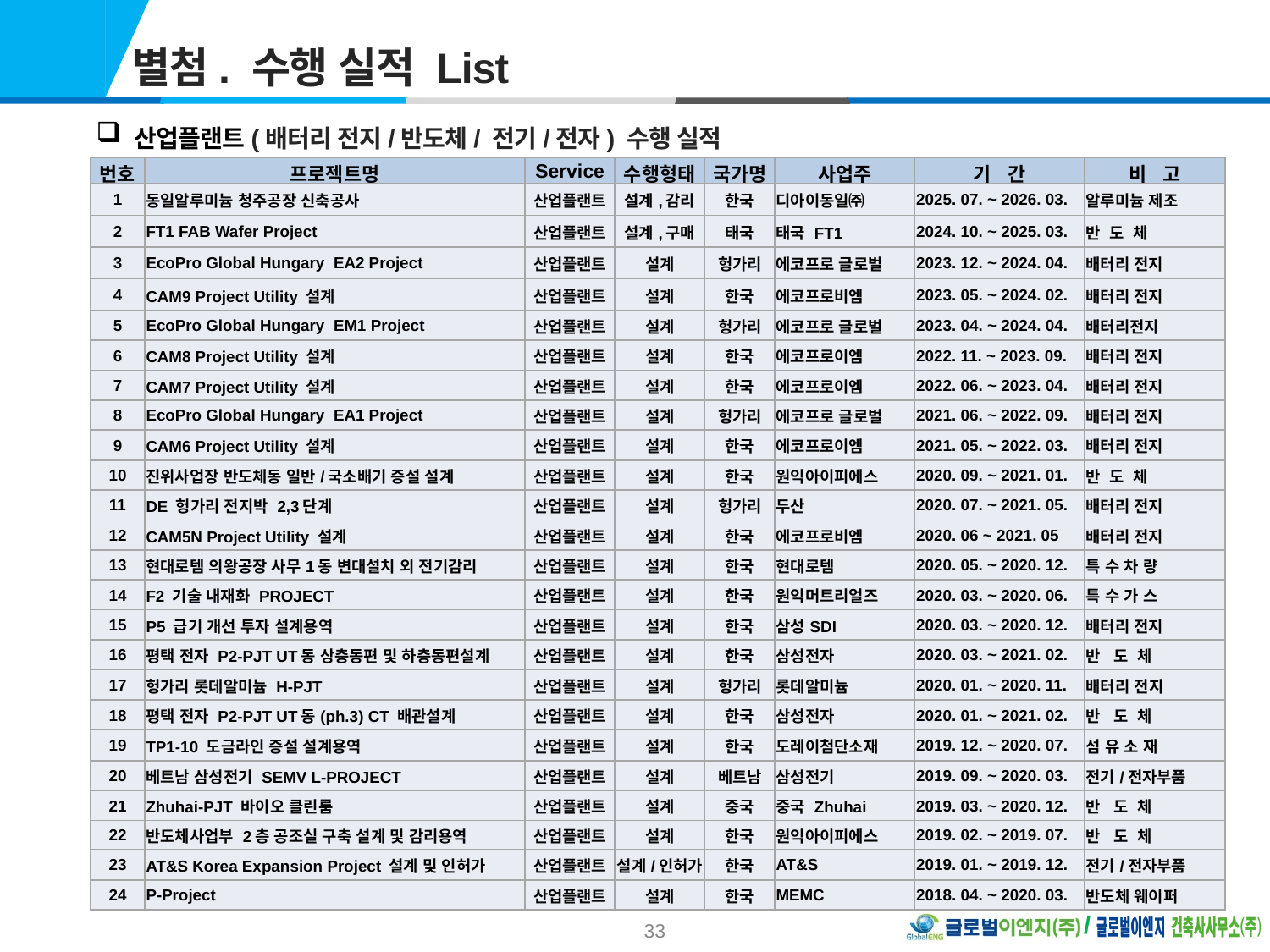

별첨. 수행 실적 List
 산업플랜트(배터리 전지/반도체/ 전기/전자) 수행 실적
| 번호 | 프로젝트명 | Service | 수행형태 | 국가명 | 사업주 | 기 간 | 비 고 |
| --- | --- | --- | --- | --- | --- | --- | --- |
| 1 | 동일알루미늄 청주공장 신축공사 | 산업플랜트 | 설계,감리 | 한국 | 디아이동일㈜ | 2025. 07. ~ 2026. 03. | 알루미늄 제조 |
| 2 | FT1 FAB Wafer Project | 산업플랜트 | 설계,구매 | 태국 | 태국 FT1 | 2024. 10. ~ 2025. 03. | 반 도 체 |
| 3 | EcoPro Global Hungary EA2 Project | 산업플랜트 | 설계 | 헝가리 | 에코프로 글로벌 | 2023. 12. ~ 2024. 04. | 배터리 전지 |
| 4 | CAM9 Project Utility 설계 | 산업플랜트 | 설계 | 한국 | 에코프로비엠 | 2023. 05. ~ 2024. 02. | 배터리 전지 |
| 5 | EcoPro Global Hungary EM1 Project | 산업플랜트 | 설계 | 헝가리 | 에코프로 글로벌 | 2023. 04. ~ 2024. 04. | 배터리전지 |
| 6 | CAM8 Project Utility 설계 | 산업플랜트 | 설계 | 한국 | 에코프로이엠 | 2022. 11. ~ 2023. 09. | 배터리 전지 |
| 7 | CAM7 Project Utility 설계 | 산업플랜트 | 설계 | 한국 | 에코프로이엠 | 2022. 06. ~ 2023. 04. | 배터리 전지 |
| 8 | EcoPro Global Hungary EA1 Project | 산업플랜트 | 설계 | 헝가리 | 에코프로 글로벌 | 2021. 06. ~ 2022. 09. | 배터리 전지 |
| 9 | CAM6 Project Utility 설계 | 산업플랜트 | 설계 | 한국 | 에코프로이엠 | 2021. 05. ~ 2022. 03. | 배터리 전지 |
| 10 | 진위사업장 반도체동 일반/국소배기 증설 설계 | 산업플랜트 | 설계 | 한국 | 원익아이피에스 | 2020. 09. ~ 2021. 01. | 반 도 체 |
| 11 | DE 헝가리 전지박 2,3단계 | 산업플랜트 | 설계 | 헝가리 | 두산 | 2020. 07. ~ 2021. 05. | 배터리 전지 |
| 12 | CAM5N Project Utility 설계 | 산업플랜트 | 설계 | 한국 | 에코프로비엠 | 2020. 06 ~ 2021. 05 | 배터리 전지 |
| 13 | 현대로템 의왕공장 사무1동 변대설치 외 전기감리 | 산업플랜트 | 설계 | 한국 | 현대로템 | 2020. 05. ~ 2020. 12. | 특 수 차 량 |
| 14 | F2 기술 내재화 PROJECT | 산업플랜트 | 설계 | 한국 | 원익머트리얼즈 | 2020. 03. ~ 2020. 06. | 특 수 가 스 |
| 15 | P5 급기 개선 투자 설계용역 | 산업플랜트 | 설계 | 한국 | 삼성SDI | 2020. 03. ~ 2020. 12. | 배터리 전지 |
| 16 | 평택 전자 P2-PJT UT동 상층동편 및 하층동편설계 | 산업플랜트 | 설계 | 한국 | 삼성전자 | 2020. 03. ~ 2021. 02. | 반 도 체 |
| 17 | 헝가리 롯데알미늄 H-PJT | 산업플랜트 | 설계 | 헝가리 | 롯데알미늄 | 2020. 01. ~ 2020. 11. | 배터리 전지 |
| 18 | 평택 전자 P2-PJT UT동(ph.3) CT 배관설계 | 산업플랜트 | 설계 | 한국 | 삼성전자 | 2020. 01. ~ 2021. 02. | 반 도 체 |
| 19 | TP1-10 도금라인 증설 설계용역 | 산업플랜트 | 설계 | 한국 | 도레이첨단소재 | 2019. 12. ~ 2020. 07. | 섬 유 소 재 |
| 20 | 베트남 삼성전기 SEMV L-PROJECT | 산업플랜트 | 설계 | 베트남 | 삼성전기 | 2019. 09. ~ 2020. 03. | 전기/전자부품 |
| 21 | Zhuhai-PJT 바이오 클린룸 | 산업플랜트 | 설계 | 중국 | 중국 Zhuhai | 2019. 03. ~ 2020. 12. | 반 도 체 |
| 22 | 반도체사업부 2층 공조실 구축 설계 및 감리용역 | 산업플랜트 | 설계 | 한국 | 원익아이피에스 | 2019. 02. ~ 2019. 07. | 반 도 체 |
| 23 | AT&S Korea Expansion Project 설계 및 인허가 | 산업플랜트 | 설계/인허가 | 한국 | AT&S | 2019. 01. ~ 2019. 12. | 전기/전자부품 |
| 24 | P-Project | 산업플랜트 | 설계 | 한국 | MEMC | 2018. 04. ~ 2020. 03. | 반도체 웨이퍼 |
33